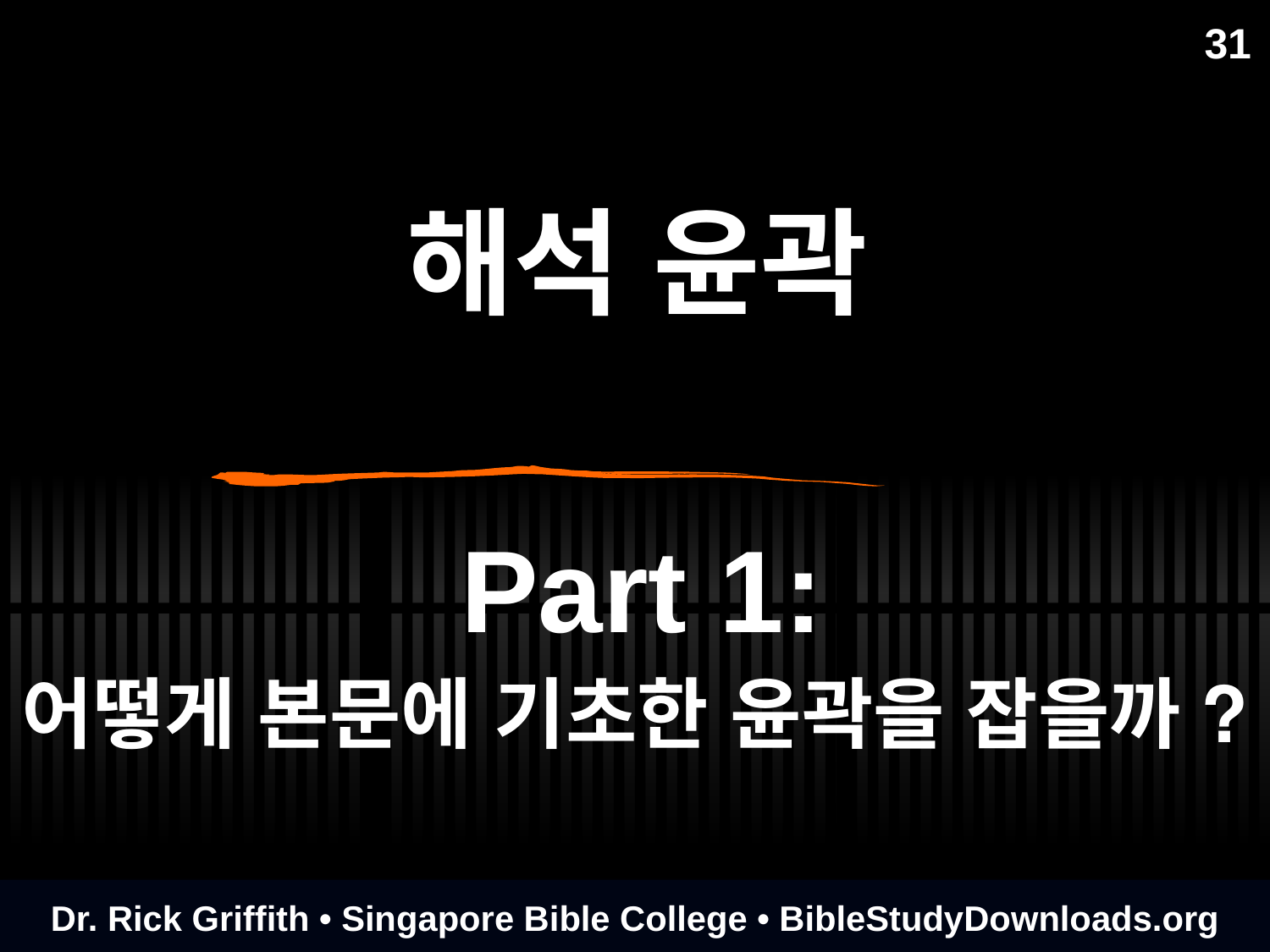

31
# 해석 윤곽
Part 1:
어떻게 본문에 기초한 윤곽을 잡을까?
Dr. Rick Griffith • Singapore Bible College • BibleStudyDownloads.org